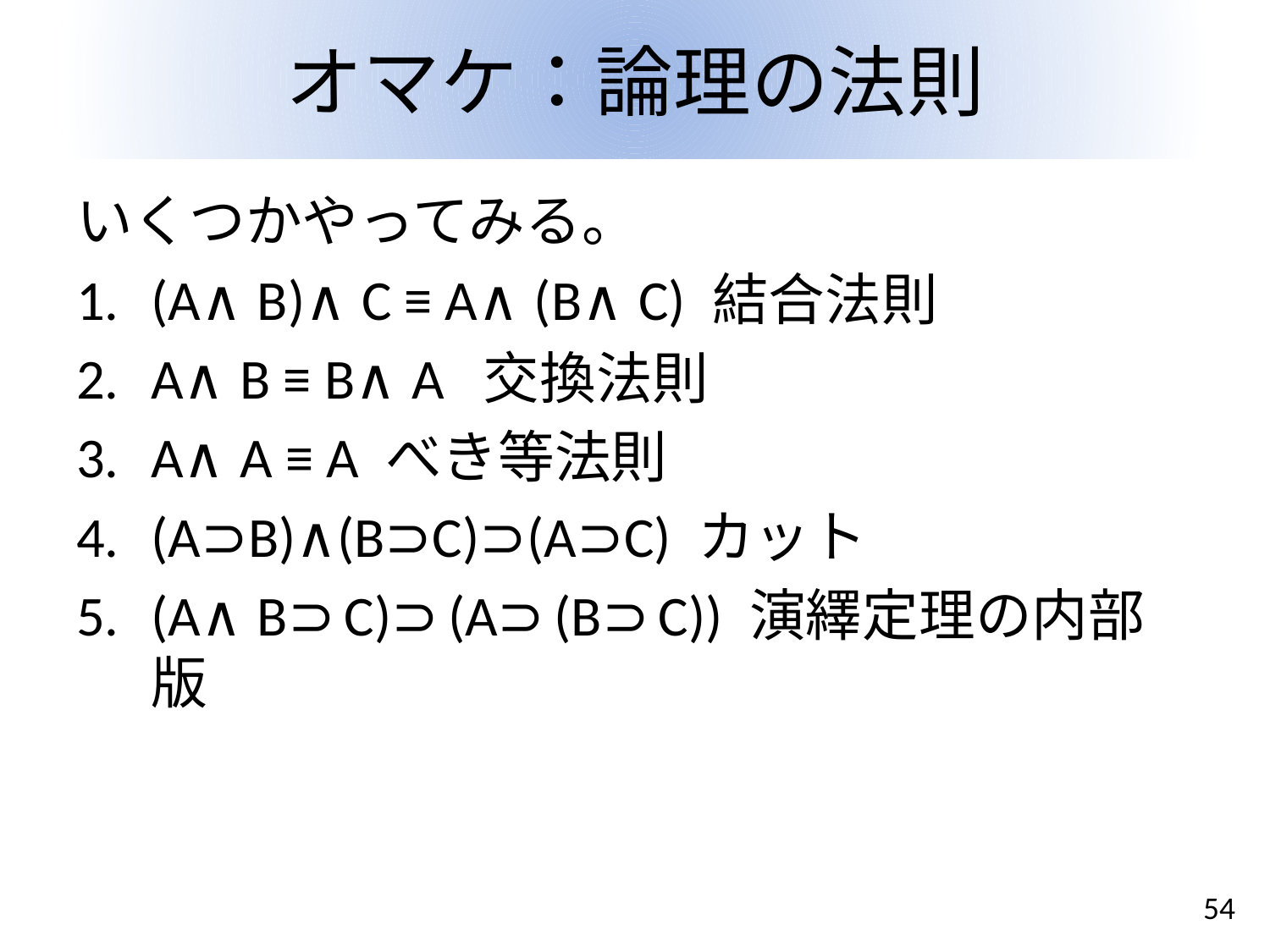

# オマケ：論理の法則
いくつかやってみる。
(A∧B)∧C ≡ A∧(B∧C) 結合法則
A∧B ≡ B∧A  交換法則
A∧A ≡ A べき等法則
(A⊃B)∧(B⊃C)⊃(A⊃C) カット
(A∧B⊃C)⊃(A⊃(B⊃C)) 演繹定理の内部版

54